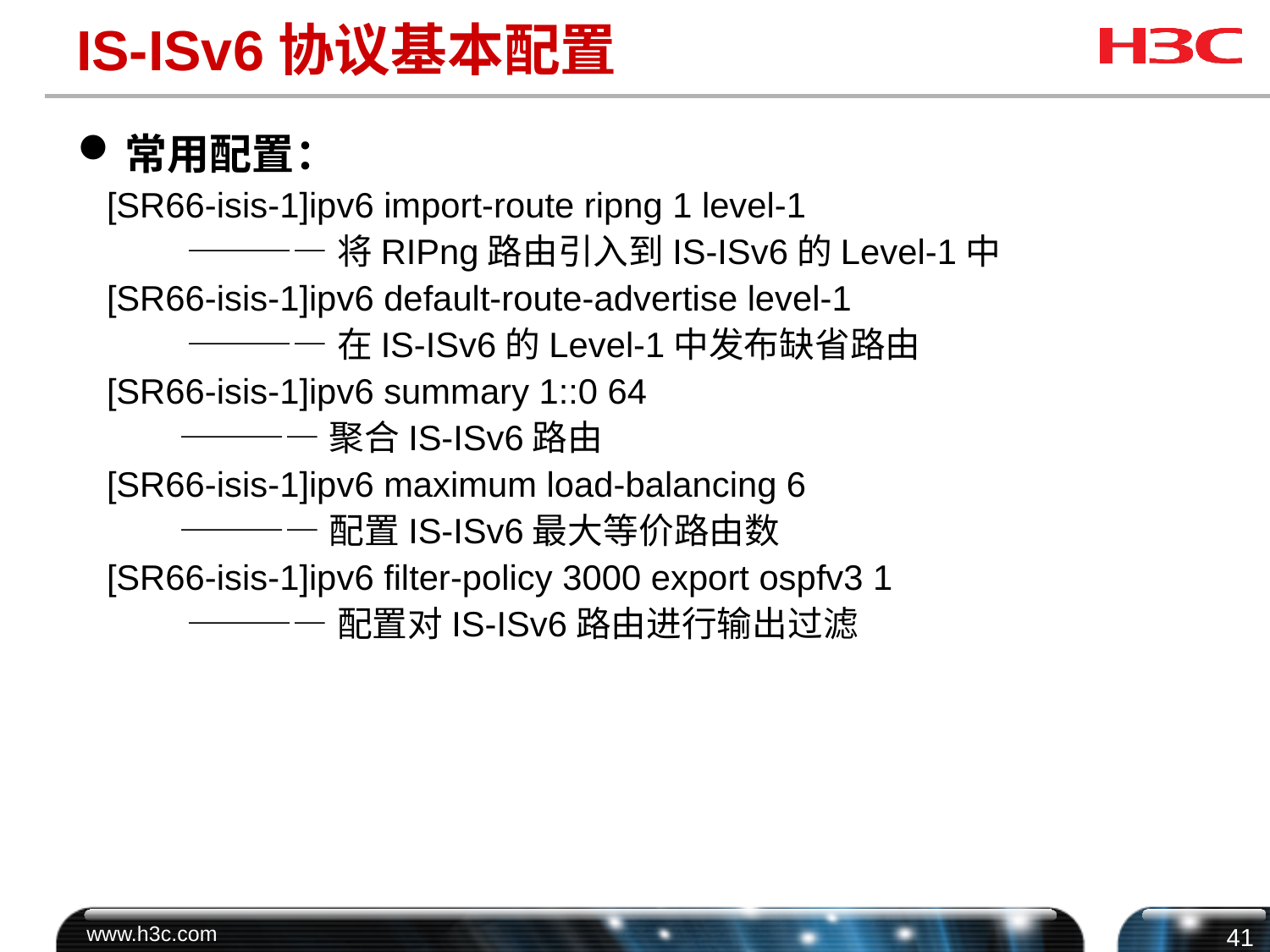

# IS-ISv6协议基本配置
常用配置：
   [SR66-isis-1]ipv6 import-route ripng 1 level-1
              ————将RIPng路由引入到IS-ISv6的Level-1中
   [SR66-isis-1]ipv6 default-route-advertise level-1
              ————在IS-ISv6的Level-1中发布缺省路由
   [SR66-isis-1]ipv6 summary 1::0 64
             ————聚合IS-ISv6路由
   [SR66-isis-1]ipv6 maximum load-balancing 6
             ————配置IS-ISv6最大等价路由数
   [SR66-isis-1]ipv6 filter-policy 3000 export ospfv3 1
              ————配置对IS-ISv6路由进行输出过滤